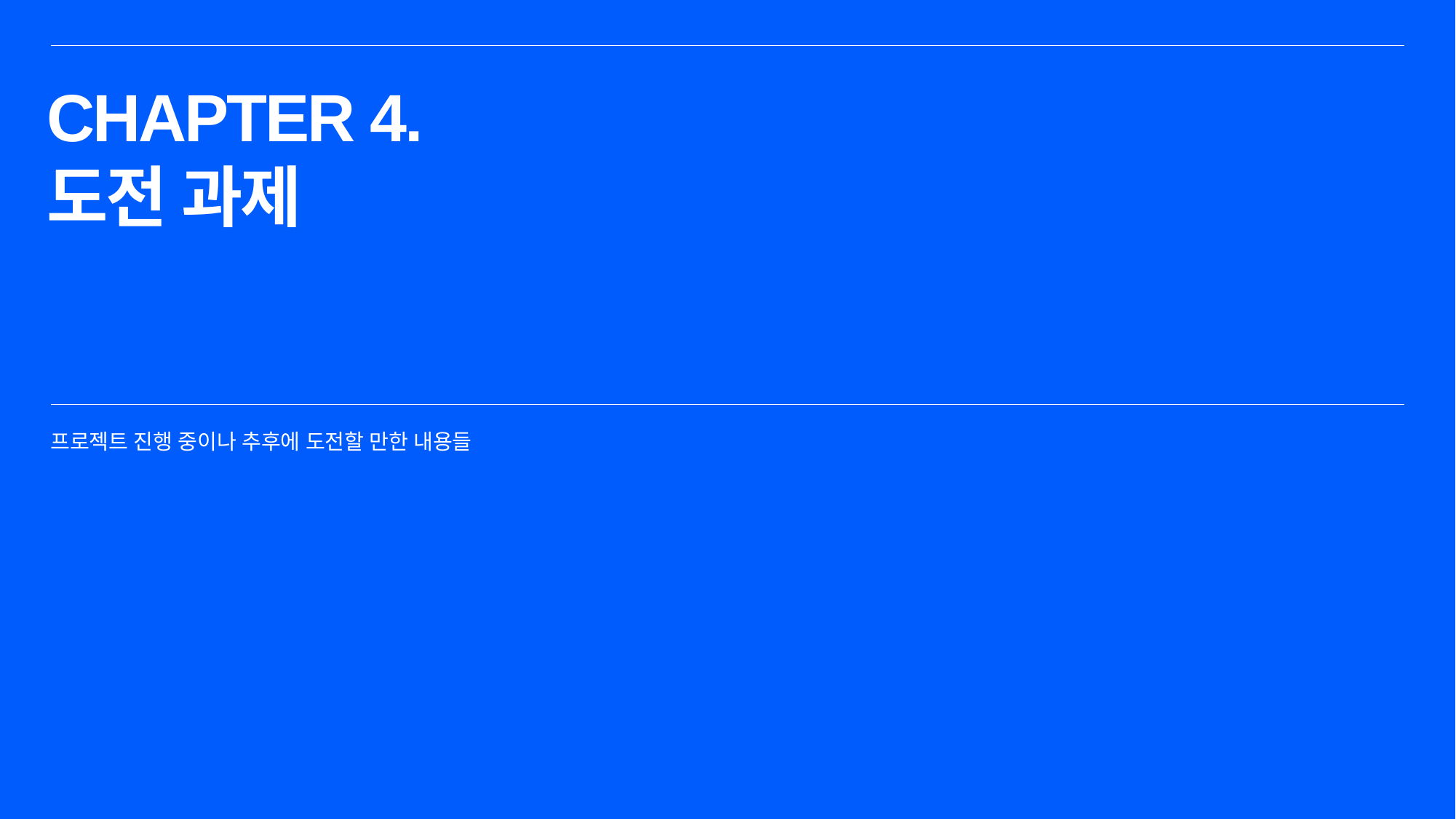

CHAPTER 4.
도전 과제
프로젝트 진행 중이나 추후에 도전할 만한 내용들